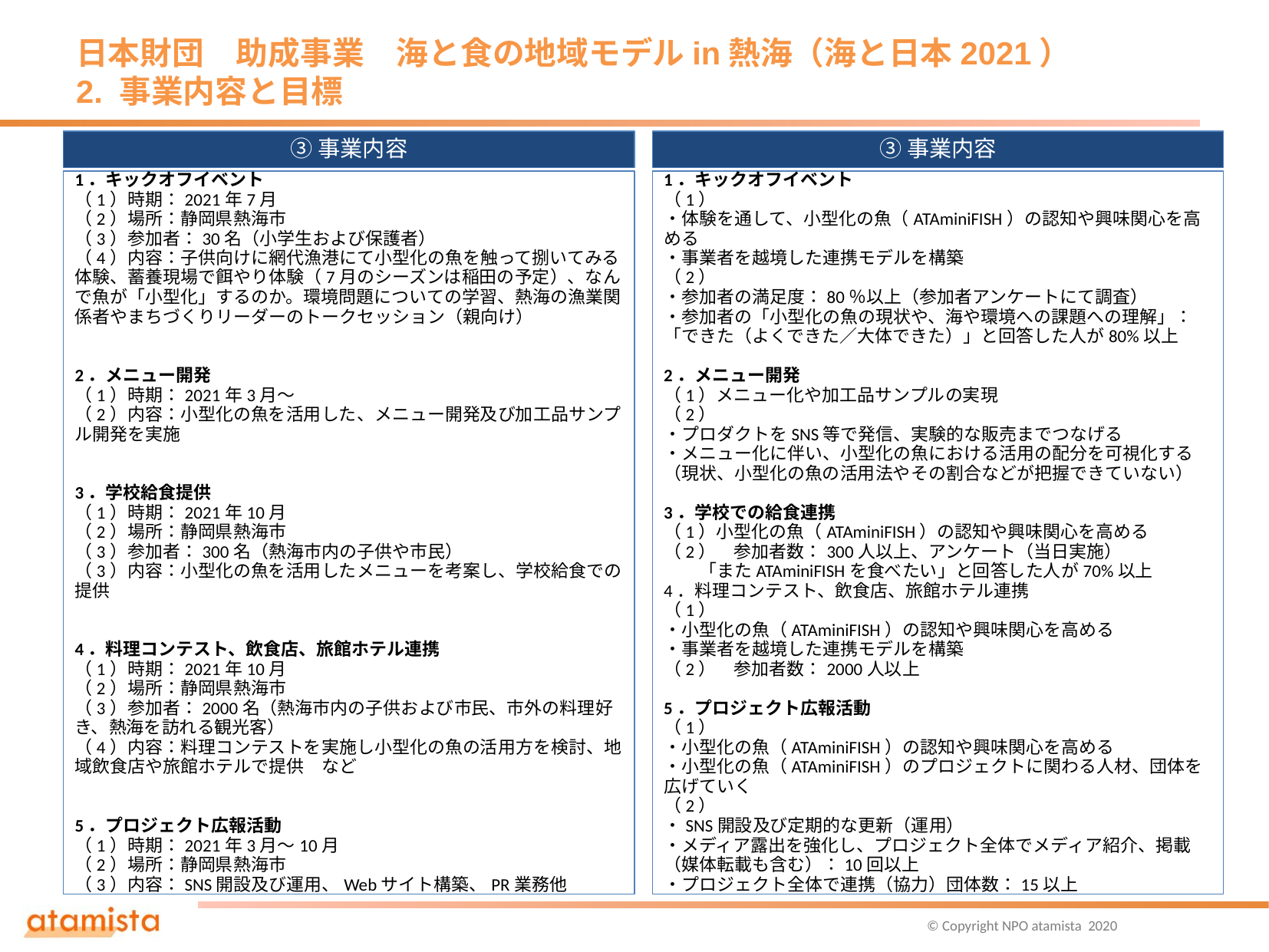

# 日本財団　助成事業　海と食の地域モデルin熱海（海と日本2021）　 2. 事業内容と目標
③事業内容
③事業内容

1．キックオフイベント
（1）時期：2021年7月
（2）場所：静岡県熱海市
（3）参加者：30名（小学生および保護者）
（4）内容：子供向けに網代漁港にて小型化の魚を触って捌いてみる体験、蓄養現場で餌やり体験（7月のシーズンは稲田の予定）、なんで魚が「小型化」するのか。環境問題についての学習、熱海の漁業関係者やまちづくりリーダーのトークセッション（親向け）

2．メニュー開発
（1）時期：2021年3月〜
（2）内容：小型化の魚を活用した、メニュー開発及び加工品サンプル開発を実施

3．学校給食提供
（1）時期：2021年10月
（2）場所：静岡県熱海市
（3）参加者：300名（熱海市内の子供や市民）
（3）内容：小型化の魚を活用したメニューを考案し、学校給食での提供

4．料理コンテスト、飲食店、旅館ホテル連携
（1）時期：2021年10月
（2）場所：静岡県熱海市
（3）参加者：2000名（熱海市内の子供および市民、市外の料理好き、熱海を訪れる観光客）
（4）内容：料理コンテストを実施し小型化の魚の活用方を検討、地域飲食店や旅館ホテルで提供　など

5．プロジェクト広報活動
（1）時期：2021年3月〜10月
（2）場所：静岡県熱海市
（3）内容：SNS開設及び運用、Webサイト構築、PR業務他
1．キックオフイベント
（1）
・体験を通して、小型化の魚（ATAminiFISH）の認知や興味関心を高める
・事業者を越境した連携モデルを構築
（2）
・参加者の満足度：80％以上（参加者アンケートにて調査）
・参加者の「小型化の魚の現状や、海や環境への課題への理解」：「できた（よくできた／大体できた）」と回答した人が80%以上

2．メニュー開発
（1）メニュー化や加工品サンプルの実現
（2）
・プロダクトをSNS等で発信、実験的な販売までつなげる
・メニュー化に伴い、小型化の魚における活用の配分を可視化する（現状、小型化の魚の活用法やその割合などが把握できていない）

3．学校での給食連携
（1）小型化の魚（ATAminiFISH）の認知や興味関心を高める
（2）　参加者数：300人以上、アンケート（当日実施）
　　「またATAminiFISHを食べたい」と回答した人が70%以上
4．料理コンテスト、飲食店、旅館ホテル連携
（1）
・小型化の魚（ATAminiFISH）の認知や興味関心を高める
・事業者を越境した連携モデルを構築
（2）　参加者数：2000人以上

5．プロジェクト広報活動
（1）
・小型化の魚（ATAminiFISH）の認知や興味関心を高める
・小型化の魚（ATAminiFISH）のプロジェクトに関わる人材、団体を広げていく
（2）
・SNS開設及び定期的な更新（運用）
・メディア露出を強化し、プロジェクト全体でメディア紹介、掲載（媒体転載も含む）：10回以上
・プロジェクト全体で連携（協力）団体数：15以上